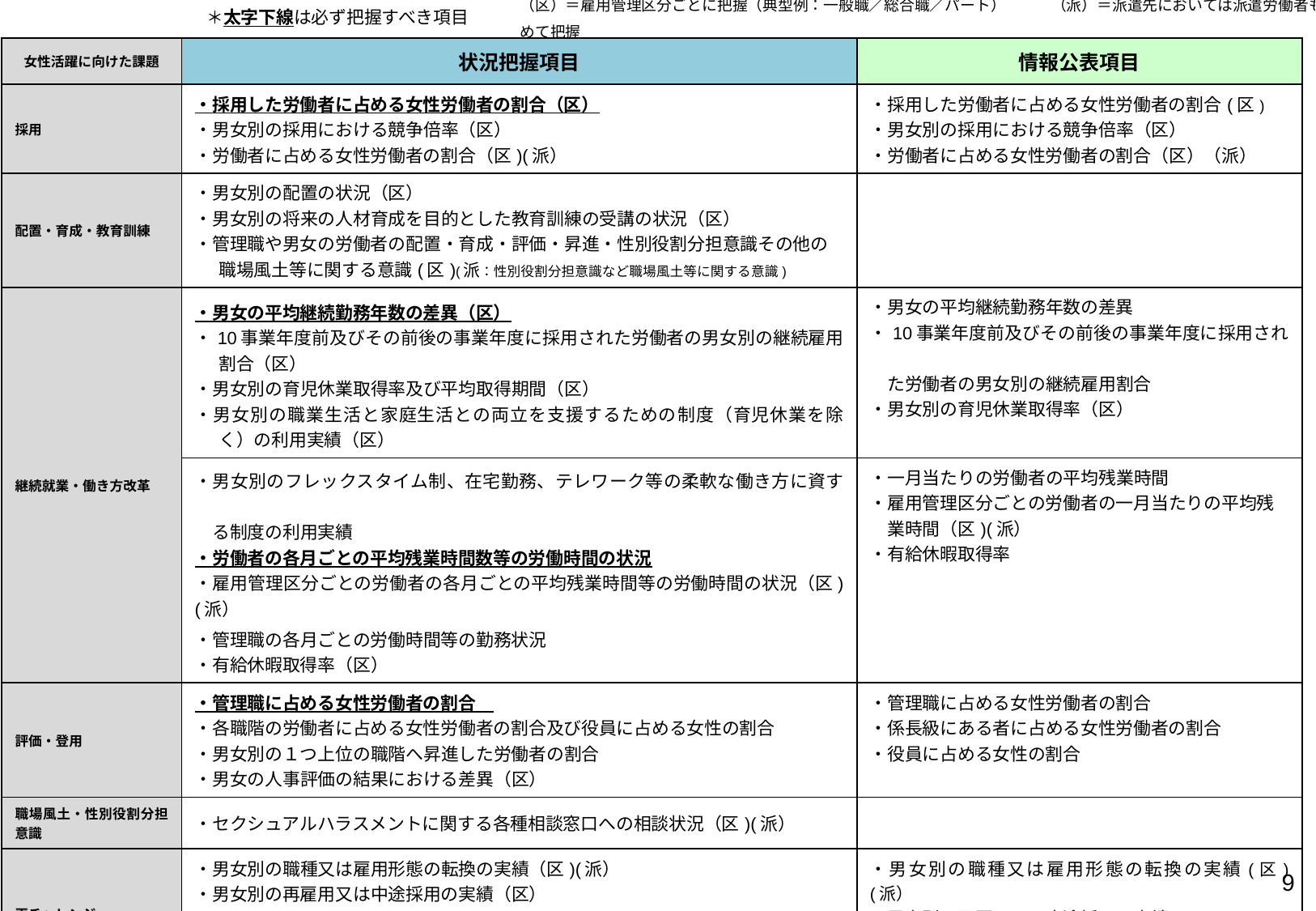

（区）＝雇用管理区分ごとに把握（典型例：一般職／総合職／パート）　　　（派）＝派遣先においては派遣労働者も含めて把握
　＊太字下線は必ず把握すべき項目
| 女性活躍に向けた課題 | 状況把握項目 | 情報公表項目 |
| --- | --- | --- |
| 採用 | ・採用した労働者に占める女性労働者の割合（区） ・男女別の採用における競争倍率（区） ・労働者に占める女性労働者の割合（区)(派） | ・採用した労働者に占める女性労働者の割合(区) ・男女別の採用における競争倍率（区） ・労働者に占める女性労働者の割合（区）（派） |
| 配置・育成・教育訓練 | ・男女別の配置の状況（区） ・男女別の将来の人材育成を目的とした教育訓練の受講の状況（区） ・管理職や男女の労働者の配置・育成・評価・昇進・性別役割分担意識その他の職場風土等に関する意識(区)(派：性別役割分担意識など職場風土等に関する意識) |  |
| 継続就業・働き方改革 | ・男女の平均継続勤務年数の差異（区） ・10事業年度前及びその前後の事業年度に採用された労働者の男女別の継続雇用割合（区） ・男女別の育児休業取得率及び平均取得期間（区） ・男女別の職業生活と家庭生活との両立を支援するための制度（育児休業を除く）の利用実績（区） | ・男女の平均継続勤務年数の差異 ・10事業年度前及びその前後の事業年度に採用され　 　た労働者の男女別の継続雇用割合 ・男女別の育児休業取得率（区） |
|  | ・男女別のフレックスタイム制、在宅勤務、テレワーク等の柔軟な働き方に資す　　 　る制度の利用実績 ・労働者の各月ごとの平均残業時間数等の労働時間の状況 ・雇用管理区分ごとの労働者の各月ごとの平均残業時間等の労働時間の状況（区)(派） ・管理職の各月ごとの労働時間等の勤務状況 ・有給休暇取得率（区） | ・一月当たりの労働者の平均残業時間 ・雇用管理区分ごとの労働者の一月当たりの平均残 　業時間（区)(派） ・有給休暇取得率 |
| 評価・登用 | ・管理職に占める女性労働者の割合　 ・各職階の労働者に占める女性労働者の割合及び役員に占める女性の割合 ・男女別の１つ上位の職階へ昇進した労働者の割合 ・男女の人事評価の結果における差異（区） | ・管理職に占める女性労働者の割合 ・係長級にある者に占める女性労働者の割合 ・役員に占める女性の割合 |
| 職場風土・性別役割分担意識 | ・セクシュアルハラスメントに関する各種相談窓口への相談状況（区)(派） |  |
| 再チャレンジ （多様なキャリアコース） | ・男女別の職種又は雇用形態の転換の実績（区)(派）　 ・男女別の再雇用又は中途採用の実績（区） ・男女別の職種若しくは雇用形態の転換者、再雇用者又は中途採用者を管理職へ 　登用した実績 ・男女別の非正社員のキャリアアップに向けた研修の受講の状況（区） | ・男女別の職種又は雇用形態の転換の実績(区)(派） ・男女別の再雇用又は中途採用の実績 |
| 取組の結果を図るための指標 | ・男女の賃金の差異（区） |  |
9